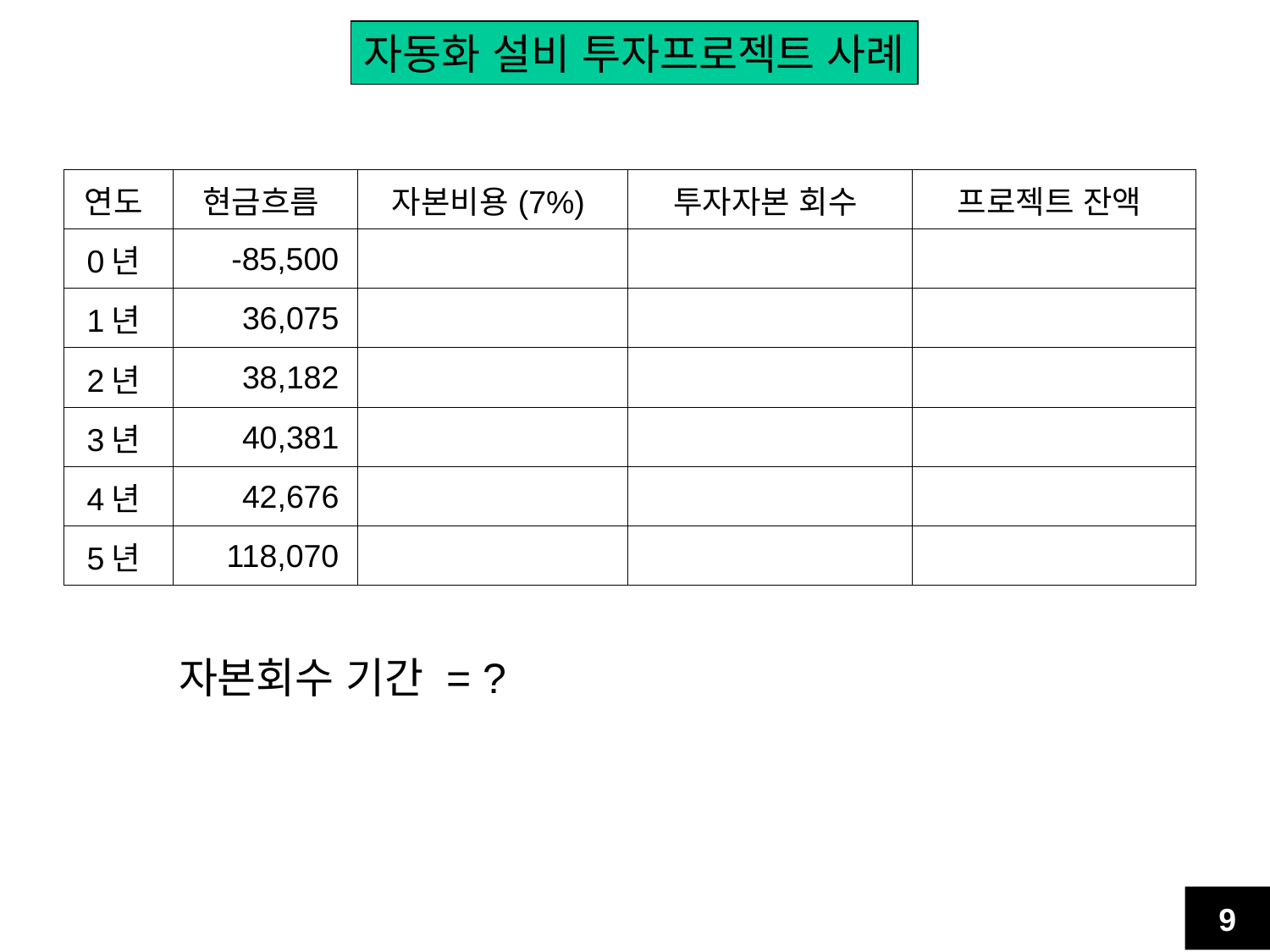

자동화 설비 투자프로젝트 사례
| 연도 | 현금흐름 | 자본비용(7%) | 투자자본 회수 | 프로젝트 잔액 |
| --- | --- | --- | --- | --- |
| 0년 | -85,500 |  |  |  |
| 1년 | 36,075 |  |  |  |
| 2년 | 38,182 |  |  |  |
| 3년 | 40,381 |  |  |  |
| 4년 | 42,676 |  |  |  |
| 5년 | 118,070 |  |  |  |
자본회수 기간 = ?
9